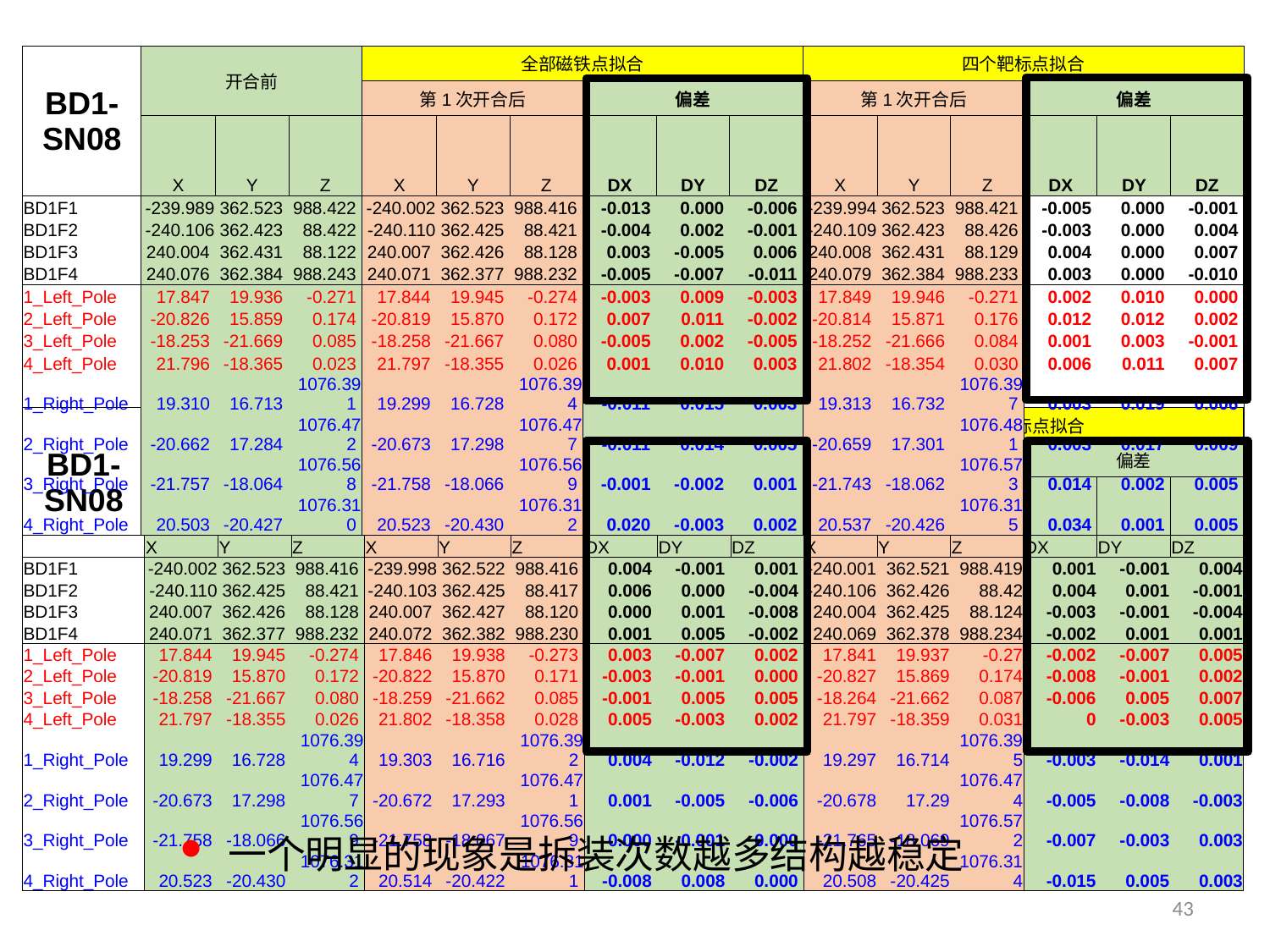

| BD1-SN08 | 开合前 |  |  | 全部磁铁点拟合 |  |  |  |  |  | 四个靶标点拟合 |  |  |  |  |  |
| --- | --- | --- | --- | --- | --- | --- | --- | --- | --- | --- | --- | --- | --- | --- | --- |
|  |  |  |  | 第1次开合后 |  |  | 偏差 |  |  | 第1次开合后 |  |  | 偏差 |  |  |
|  | X | Y | Z | X | Y | Z | DX | DY | DZ | X | Y | Z | DX | DY | DZ |
| BD1F1 | -239.989 | 362.523 | 988.422 | -240.002 | 362.523 | 988.416 | -0.013 | 0.000 | -0.006 | -239.994 | 362.523 | 988.421 | -0.005 | 0.000 | -0.001 |
| BD1F2 | -240.106 | 362.423 | 88.422 | -240.110 | 362.425 | 88.421 | -0.004 | 0.002 | -0.001 | -240.109 | 362.423 | 88.426 | -0.003 | 0.000 | 0.004 |
| BD1F3 | 240.004 | 362.431 | 88.122 | 240.007 | 362.426 | 88.128 | 0.003 | -0.005 | 0.006 | 240.008 | 362.431 | 88.129 | 0.004 | 0.000 | 0.007 |
| BD1F4 | 240.076 | 362.384 | 988.243 | 240.071 | 362.377 | 988.232 | -0.005 | -0.007 | -0.011 | 240.079 | 362.384 | 988.233 | 0.003 | 0.000 | -0.010 |
| 1\_Left\_Pole | 17.847 | 19.936 | -0.271 | 17.844 | 19.945 | -0.274 | -0.003 | 0.009 | -0.003 | 17.849 | 19.946 | -0.271 | 0.002 | 0.010 | 0.000 |
| 2\_Left\_Pole | -20.826 | 15.859 | 0.174 | -20.819 | 15.870 | 0.172 | 0.007 | 0.011 | -0.002 | -20.814 | 15.871 | 0.176 | 0.012 | 0.012 | 0.002 |
| 3\_Left\_Pole | -18.253 | -21.669 | 0.085 | -18.258 | -21.667 | 0.080 | -0.005 | 0.002 | -0.005 | -18.252 | -21.666 | 0.084 | 0.001 | 0.003 | -0.001 |
| 4\_Left\_Pole | 21.796 | -18.365 | 0.023 | 21.797 | -18.355 | 0.026 | 0.001 | 0.010 | 0.003 | 21.802 | -18.354 | 0.030 | 0.006 | 0.011 | 0.007 |
| 1\_Right\_Pole | 19.310 | 16.713 | 1076.391 | 19.299 | 16.728 | 1076.394 | -0.011 | 0.015 | 0.003 | 19.313 | 16.732 | 1076.397 | 0.003 | 0.019 | 0.006 |
| 2\_Right\_Pole | -20.662 | 17.284 | 1076.472 | -20.673 | 17.298 | 1076.477 | -0.011 | 0.014 | 0.005 | -20.659 | 17.301 | 1076.481 | 0.003 | 0.017 | 0.009 |
| 3\_Right\_Pole | -21.757 | -18.064 | 1076.568 | -21.758 | -18.066 | 1076.569 | -0.001 | -0.002 | 0.001 | -21.743 | -18.062 | 1076.573 | 0.014 | 0.002 | 0.005 |
| 4\_Right\_Pole | 20.503 | -20.427 | 1076.310 | 20.523 | -20.430 | 1076.312 | 0.020 | -0.003 | 0.002 | 20.537 | -20.426 | 1076.315 | 0.034 | 0.001 | 0.005 |

| BD1-SN08 | 全部磁铁点拟合 |  |  |  |  |  |  |  |  | 四个靶标点拟合 |  |  |  |  |  |
| --- | --- | --- | --- | --- | --- | --- | --- | --- | --- | --- | --- | --- | --- | --- | --- |
|  | 第1次开合后测量 |  |  | 第2次开合后测量 |  |  | 偏差 |  |  | 第2次开合后测量 |  |  | 偏差 |  |  |
|  | X | Y | Z | X | Y | Z | DX | DY | DZ | X | Y | Z | DX | DY | DZ |
| BD1F1 | -240.002 | 362.523 | 988.416 | -239.998 | 362.522 | 988.416 | 0.004 | -0.001 | 0.001 | -240.001 | 362.521 | 988.419 | 0.001 | -0.001 | 0.004 |
| BD1F2 | -240.110 | 362.425 | 88.421 | -240.103 | 362.425 | 88.417 | 0.006 | 0.000 | -0.004 | -240.106 | 362.426 | 88.42 | 0.004 | 0.001 | -0.001 |
| BD1F3 | 240.007 | 362.426 | 88.128 | 240.007 | 362.427 | 88.120 | 0.000 | 0.001 | -0.008 | 240.004 | 362.425 | 88.124 | -0.003 | -0.001 | -0.004 |
| BD1F4 | 240.071 | 362.377 | 988.232 | 240.072 | 362.382 | 988.230 | 0.001 | 0.005 | -0.002 | 240.069 | 362.378 | 988.234 | -0.002 | 0.001 | 0.001 |
| 1\_Left\_Pole | 17.844 | 19.945 | -0.274 | 17.846 | 19.938 | -0.273 | 0.003 | -0.007 | 0.002 | 17.841 | 19.937 | -0.27 | -0.002 | -0.007 | 0.005 |
| 2\_Left\_Pole | -20.819 | 15.870 | 0.172 | -20.822 | 15.870 | 0.171 | -0.003 | -0.001 | 0.000 | -20.827 | 15.869 | 0.174 | -0.008 | -0.001 | 0.002 |
| 3\_Left\_Pole | -18.258 | -21.667 | 0.080 | -18.259 | -21.662 | 0.085 | -0.001 | 0.005 | 0.005 | -18.264 | -21.662 | 0.087 | -0.006 | 0.005 | 0.007 |
| 4\_Left\_Pole | 21.797 | -18.355 | 0.026 | 21.802 | -18.358 | 0.028 | 0.005 | -0.003 | 0.002 | 21.797 | -18.359 | 0.031 | 0 | -0.003 | 0.005 |
| 1\_Right\_Pole | 19.299 | 16.728 | 1076.394 | 19.303 | 16.716 | 1076.392 | 0.004 | -0.012 | -0.002 | 19.297 | 16.714 | 1076.395 | -0.003 | -0.014 | 0.001 |
| 2\_Right\_Pole | -20.673 | 17.298 | 1076.477 | -20.672 | 17.293 | 1076.471 | 0.001 | -0.005 | -0.006 | -20.678 | 17.29 | 1076.474 | -0.005 | -0.008 | -0.003 |
| 3\_Right\_Pole | -21.758 | -18.066 | 1076.569 | -21.758 | -18.067 | 1076.569 | 0.000 | -0.001 | 0.000 | -21.765 | -18.069 | 1076.572 | -0.007 | -0.003 | 0.003 |
| 4\_Right\_Pole | 20.523 | -20.430 | 1076.312 | 20.514 | -20.422 | 1076.311 | -0.008 | 0.008 | 0.000 | 20.508 | -20.425 | 1076.314 | -0.015 | 0.005 | 0.003 |

一个明显的现象是拆装次数越多结构越稳定
43